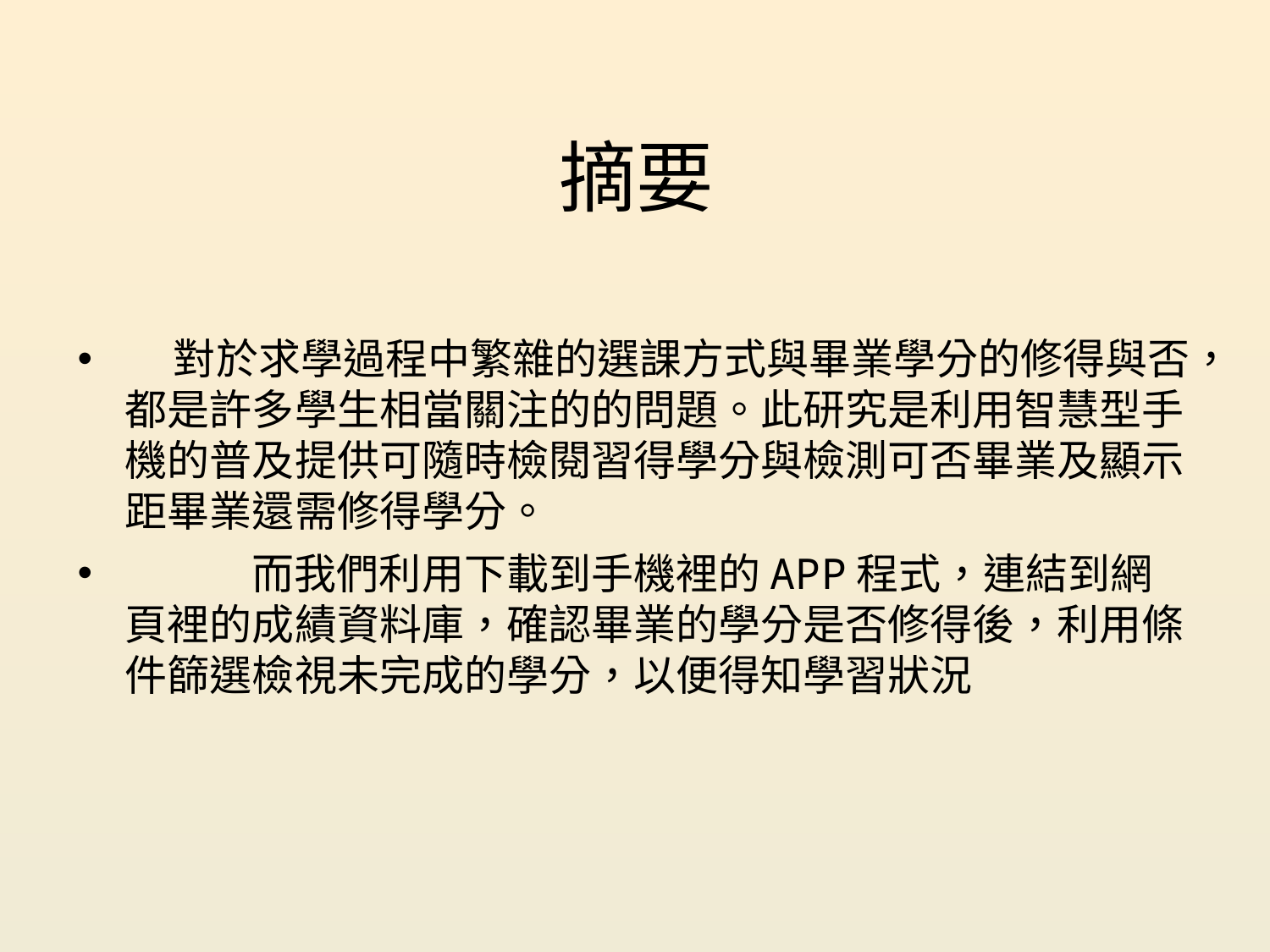

# 摘要
    對於求學過程中繁雜的選課方式與畢業學分的修得與否，都是許多學生相當關注的的問題。此研究是利用智慧型手機的普及提供可隨時檢閱習得學分與檢測可否畢業及顯示距畢業還需修得學分。
	而我們利用下載到手機裡的APP程式，連結到網頁裡的成績資料庫，確認畢業的學分是否修得後，利用條件篩選檢視未完成的學分，以便得知學習狀況